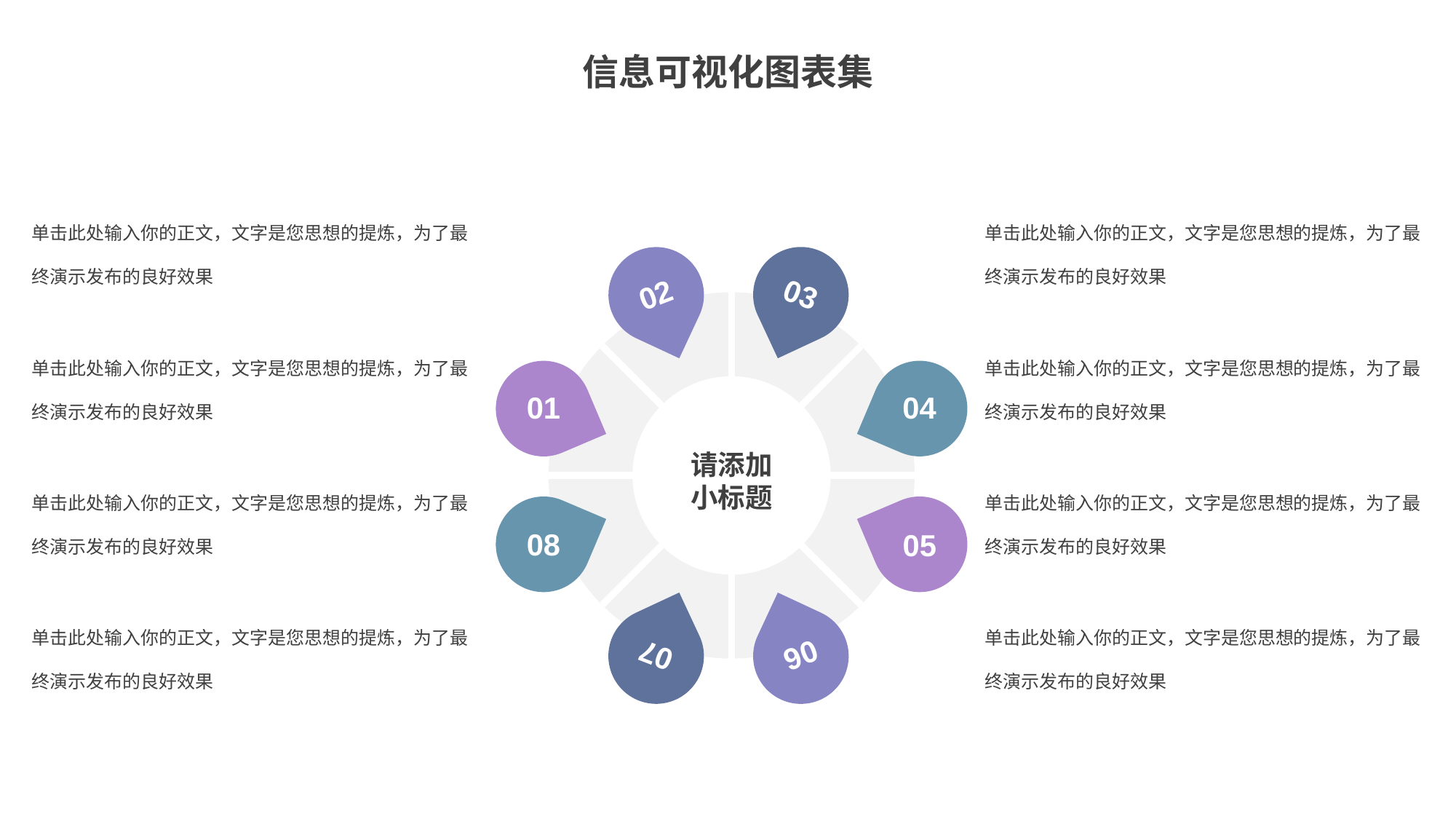

信息可视化图表集
单击此处输入你的正文，文字是您思想的提炼，为了最终演示发布的良好效果
单击此处输入你的正文，文字是您思想的提炼，为了最终演示发布的良好效果
单击此处输入你的正文，文字是您思想的提炼，为了最终演示发布的良好效果
单击此处输入你的正文，文字是您思想的提炼，为了最终演示发布的良好效果
单击此处输入你的正文，文字是您思想的提炼，为了最终演示发布的良好效果
单击此处输入你的正文，文字是您思想的提炼，为了最终演示发布的良好效果
单击此处输入你的正文，文字是您思想的提炼，为了最终演示发布的良好效果
单击此处输入你的正文，文字是您思想的提炼，为了最终演示发布的良好效果

02

03

01

04
请添加
小标题

08

05

07

06